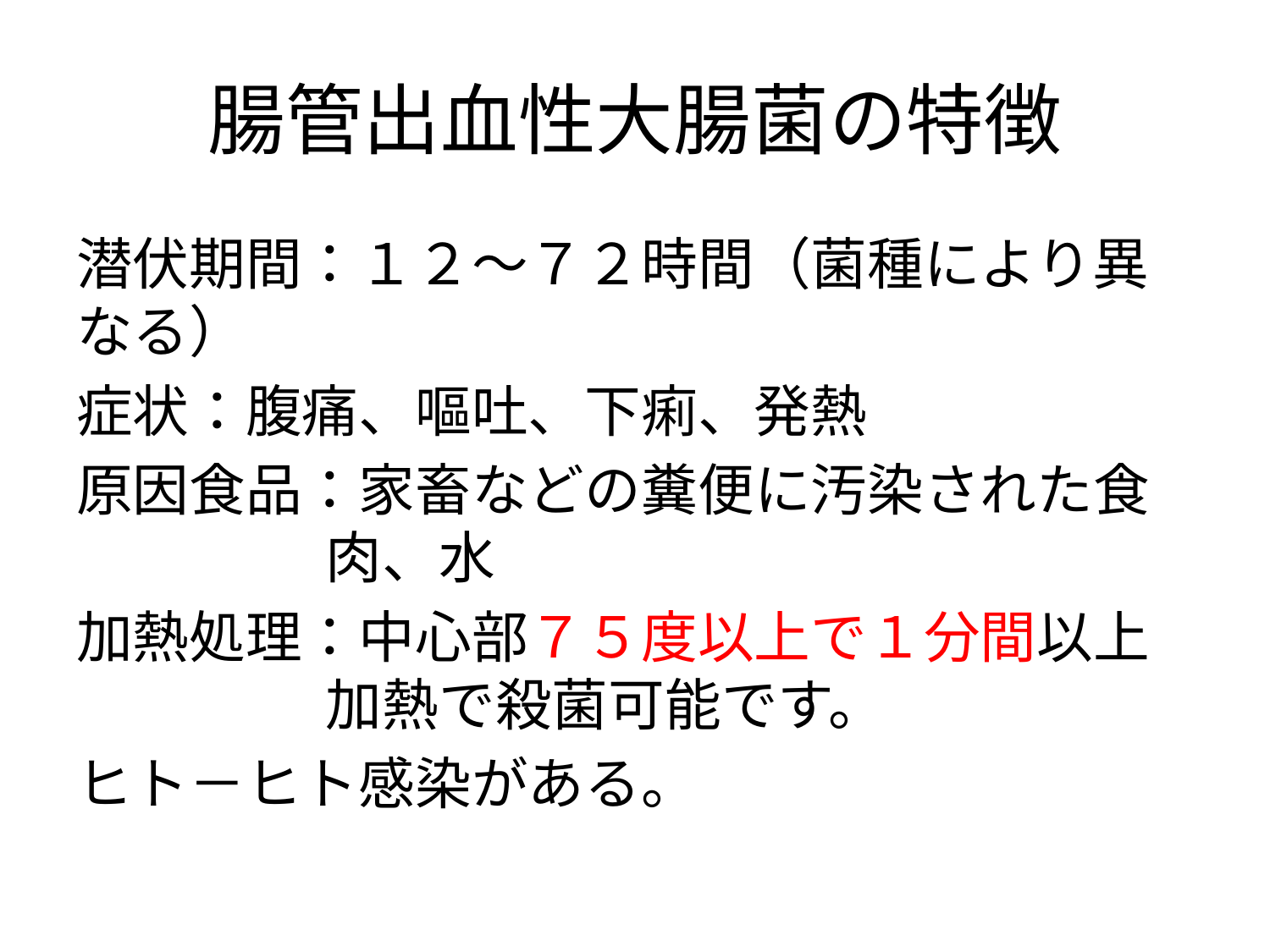

# 腸管出血性大腸菌の特徴
潜伏期間：１２～７２時間（菌種により異なる）
症状：腹痛、嘔吐、下痢、発熱
原因食品：家畜などの糞便に汚染された食肉、水
加熱処理：中心部７５度以上で１分間以上加熱で殺菌可能です。
ヒト－ヒト感染がある。